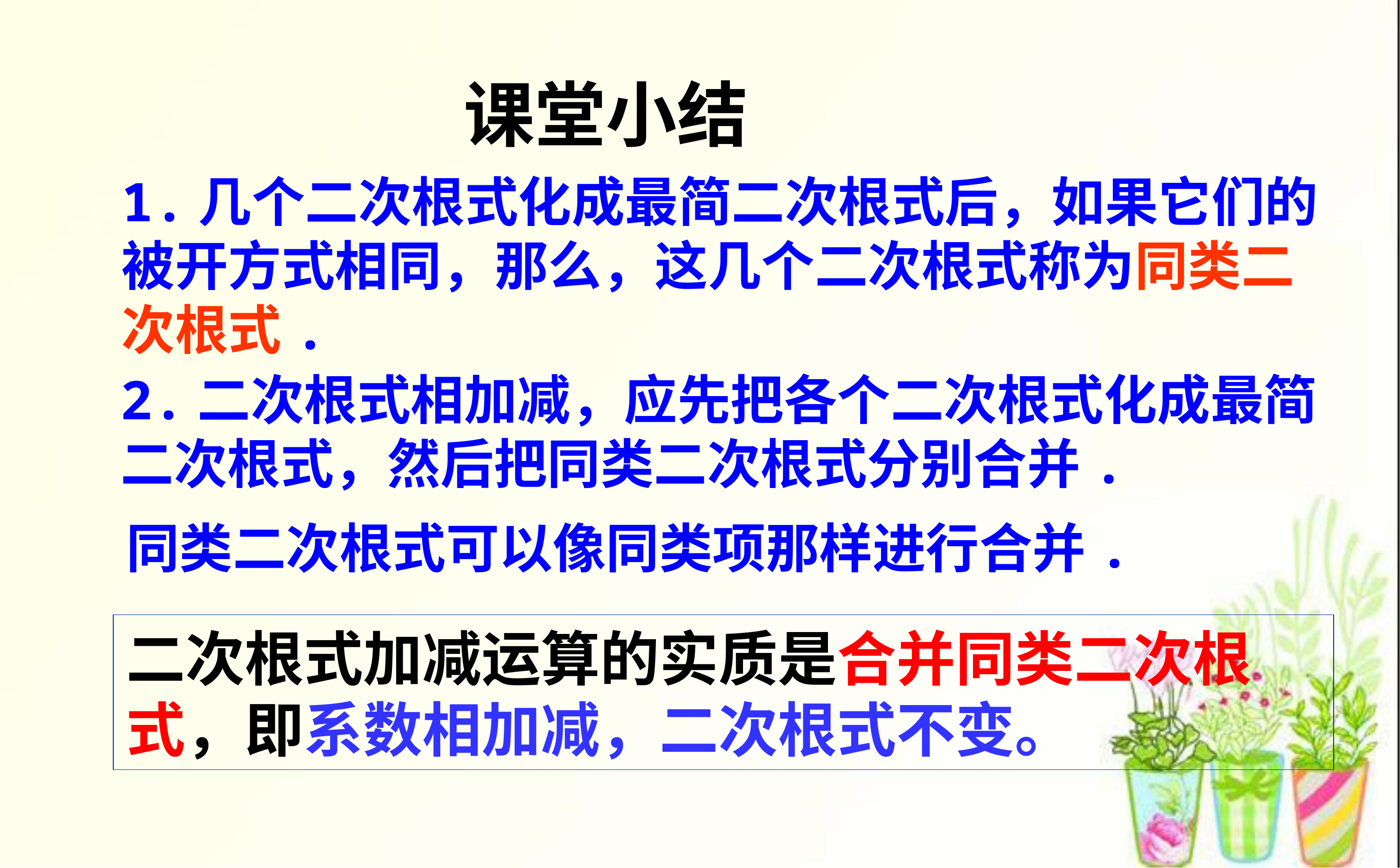

课堂小结
1.几个二次根式化成最简二次根式后，如果它们的被开方式相同，那么，这几个二次根式称为同类二次根式.
2.二次根式相加减，应先把各个二次根式化成最简二次根式，然后把同类二次根式分别合并.
同类二次根式可以像同类项那样进行合并.
二次根式加减运算的实质是合并同类二次根式，即系数相加减，二次根式不变。